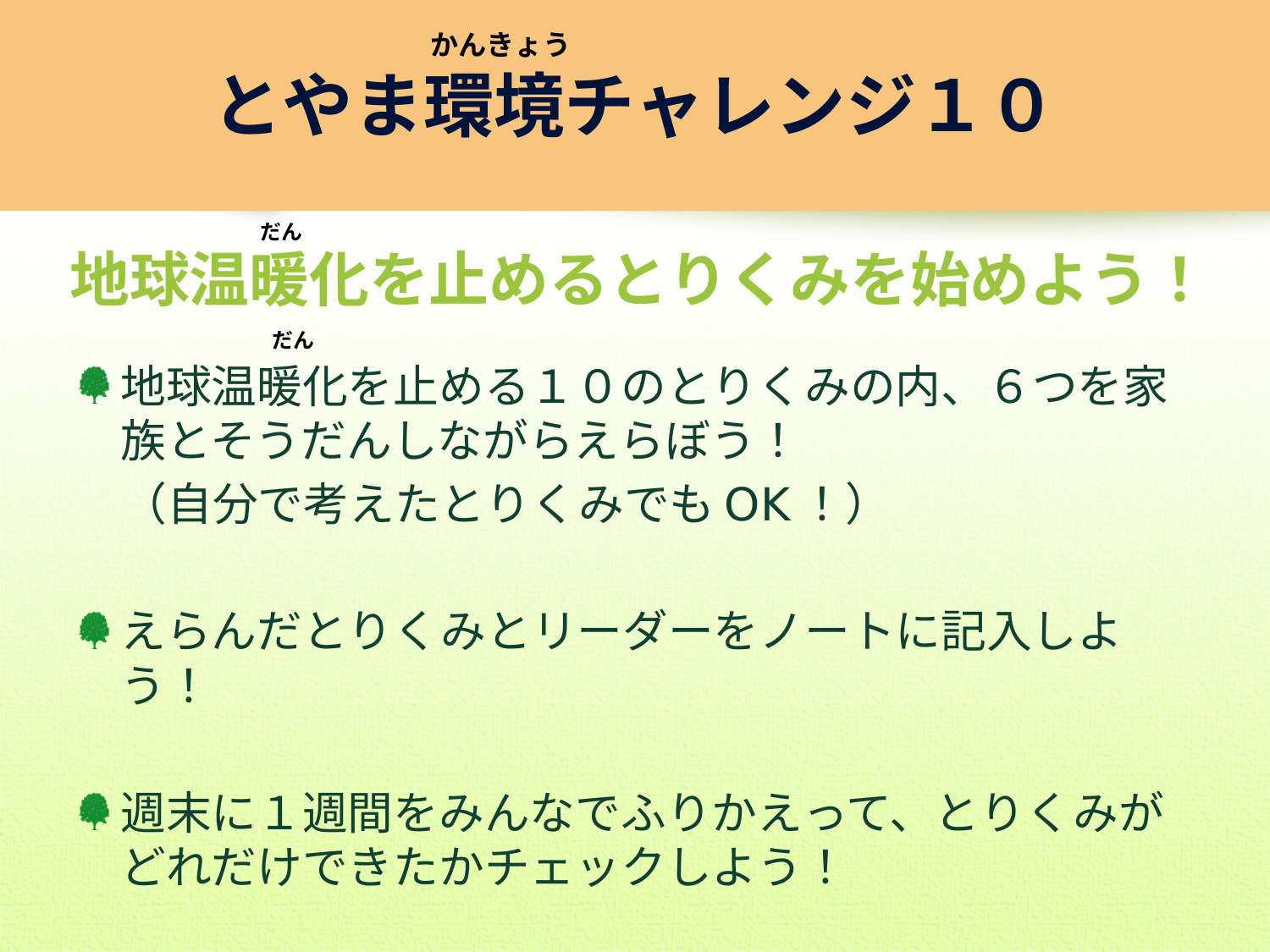

とやま環境チャレンジ１０
かんきょう
だん
地球温暖化を止めるとりくみを始めよう！
だん
地球温暖化を止める１０のとりくみの内、６つを家族とそうだんしながらえらぼう！
　（自分で考えたとりくみでもOK！）

えらんだとりくみとリーダーをノートに記入しよう！

週末に１週間をみんなでふりかえって、とりくみがどれだけできたかチェックしよう！